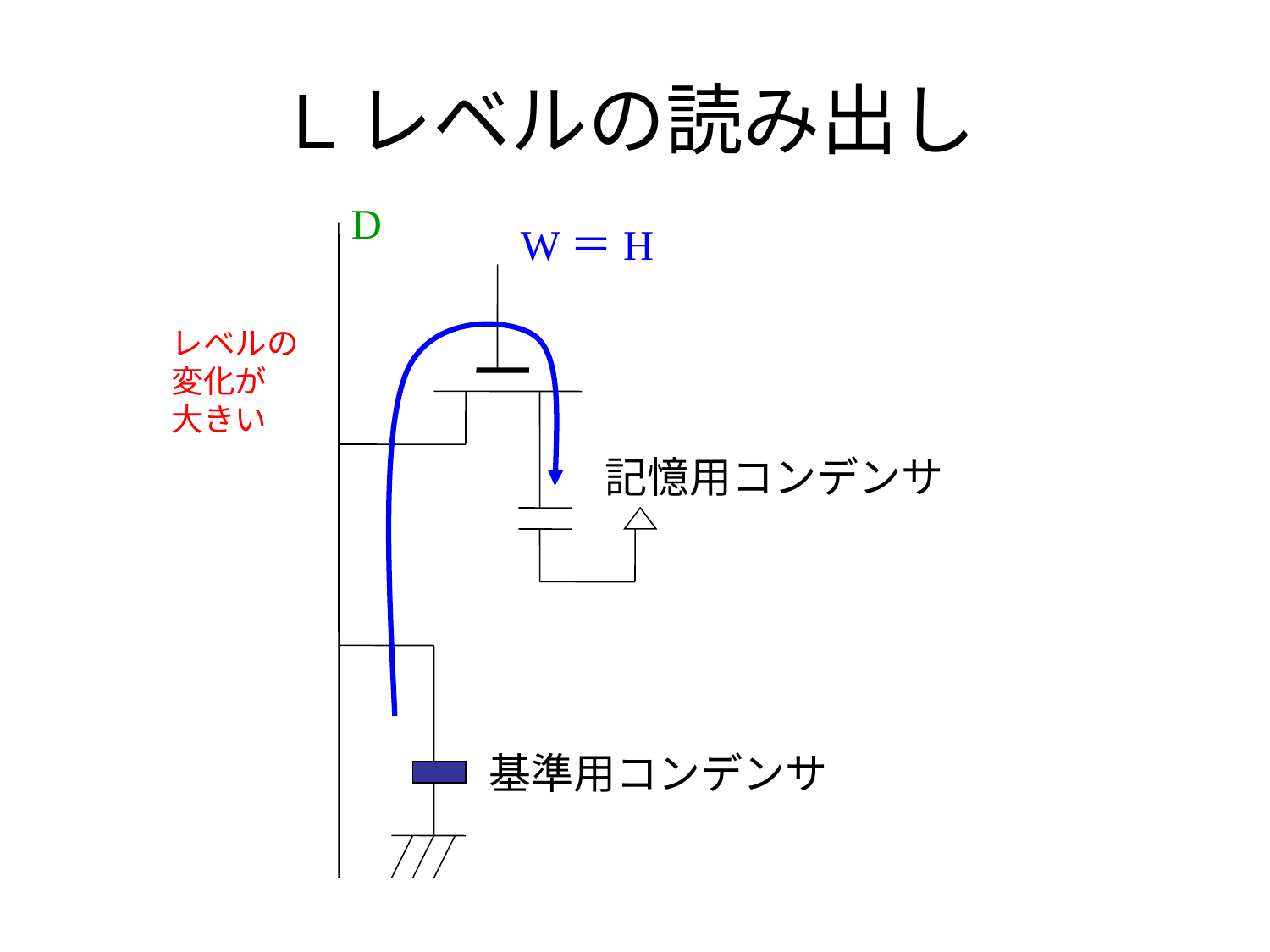

# Lレベルの読み出し
D
W＝H

レベルの
変化が
大きい

記憶用コンデンサ

基準用コンデンサ